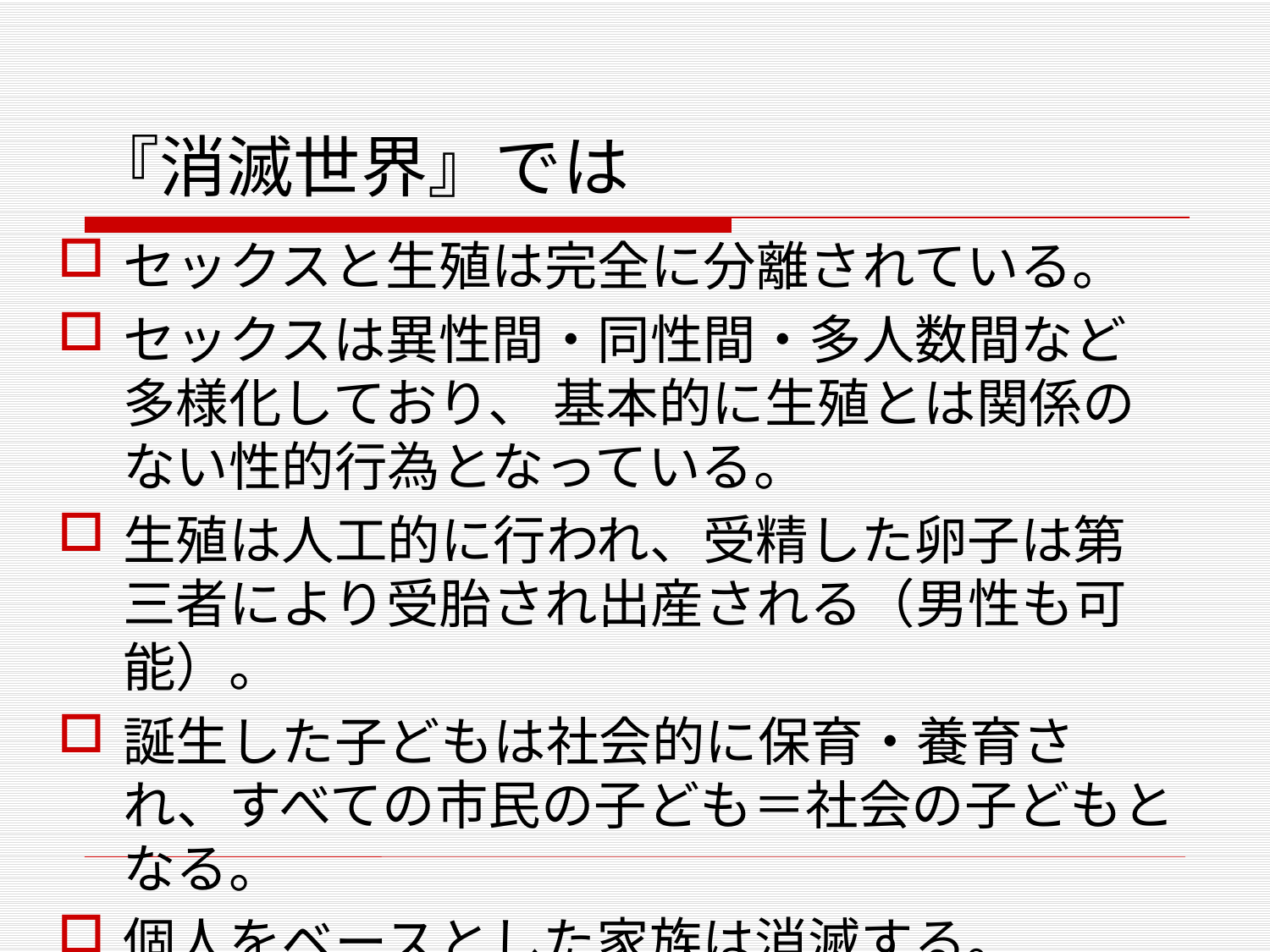

# 『消滅世界』では
セックスと生殖は完全に分離されている。
セックスは異性間・同性間・多人数間など多様化しており、 基本的に生殖とは関係のない性的行為となっている。
生殖は人工的に行われ、受精した卵子は第三者により受胎され出産される（男性も可能）。
誕生した子どもは社会的に保育・養育され、すべての市民の子ども＝社会の子どもとなる。
個人をベースとした家族は消滅する。